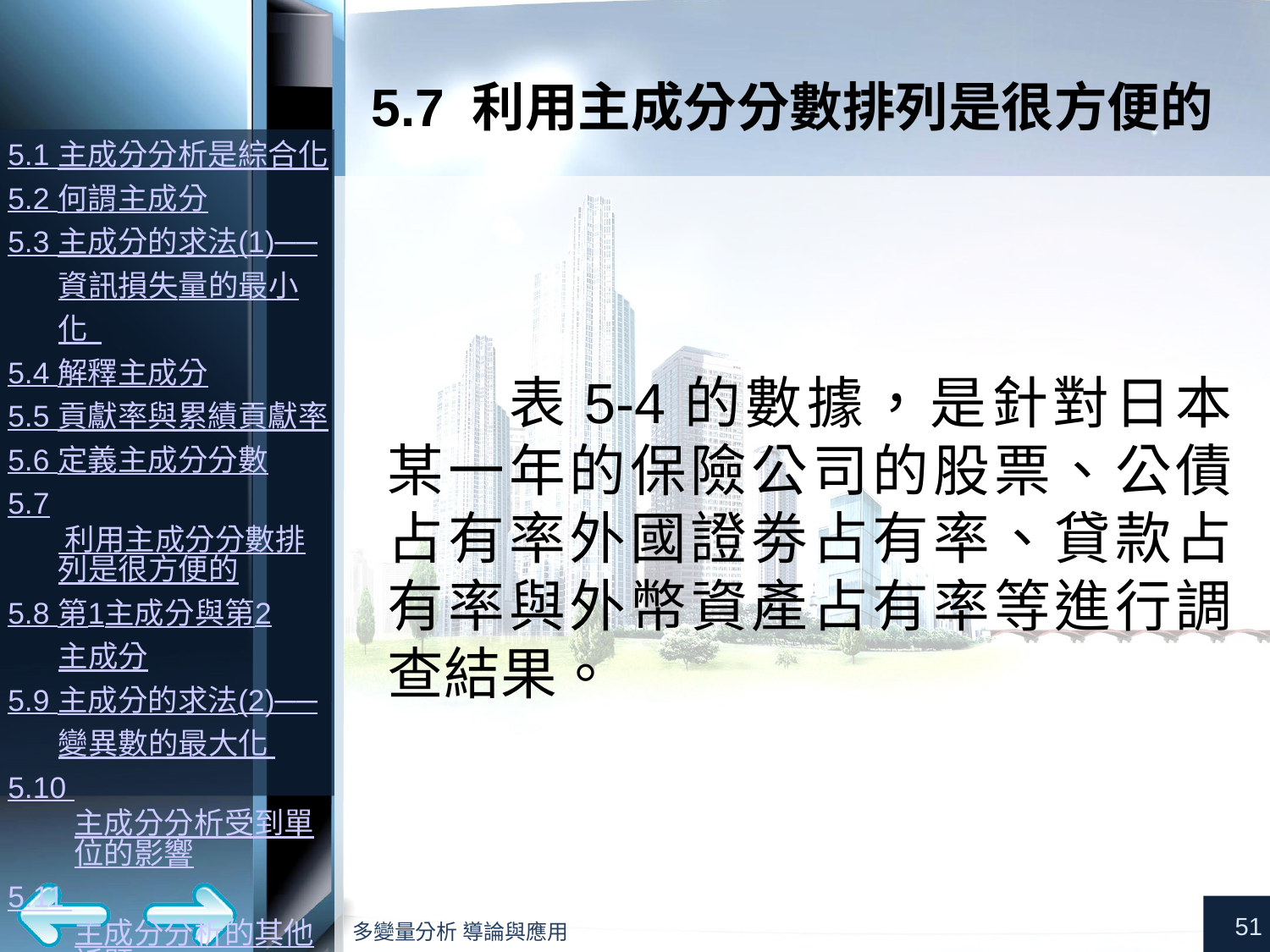

# 5.7 利用主成分分數排列是很方便的
表5-4的數據，是針對日本某一年的保險公司的股票、公債占有率外國證劵占有率、貸款占有率與外幣資產占有率等進行調查結果。
51
多變量分析 導論與應用